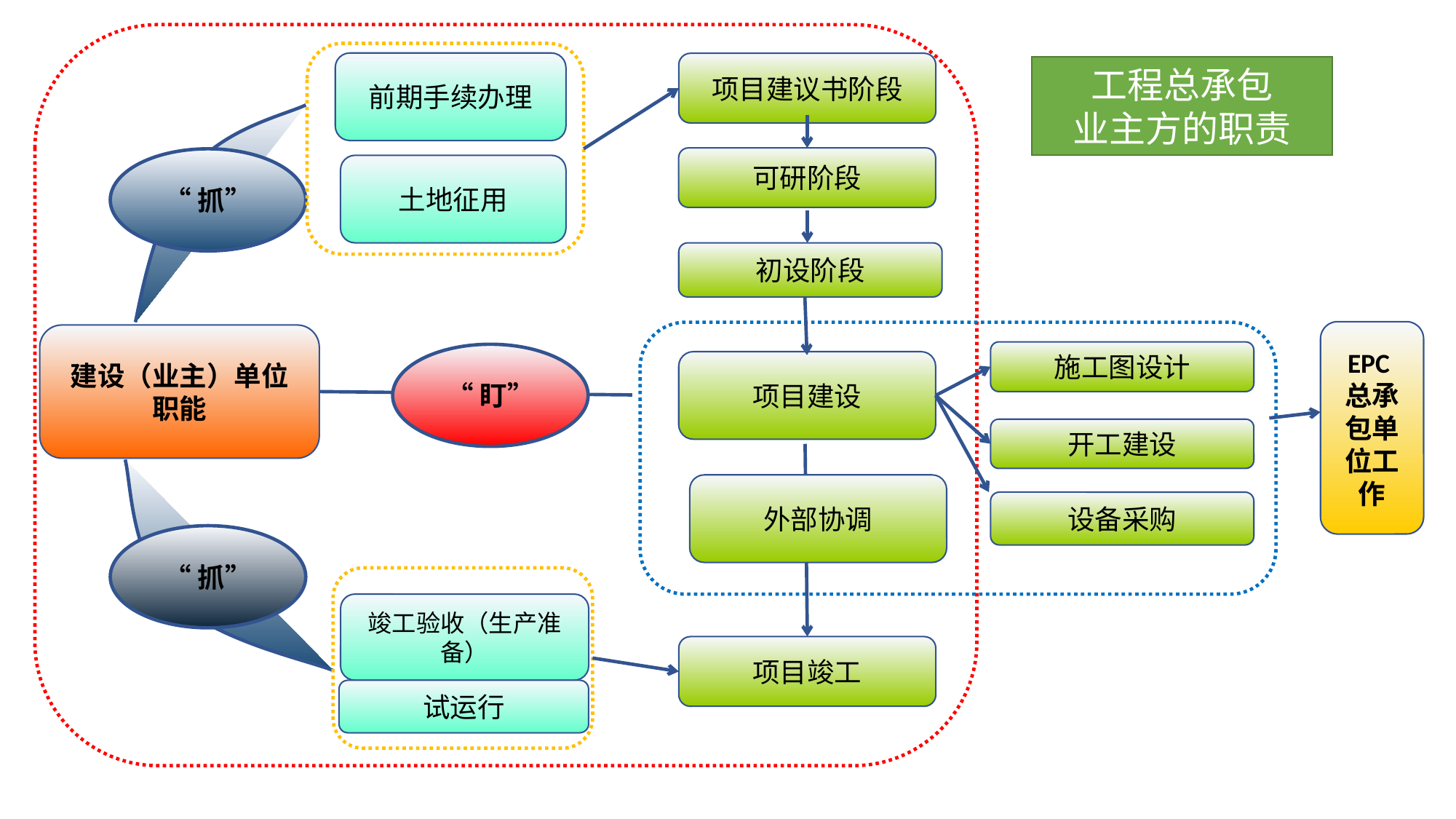

前期手续办理
项目建议书阶段
工程总承包
业主方的职责

可研阶段
“抓”
土地征用
初设阶段
EPC总承包单位工作

建设（业主）单位职能
施工图设计
“盯”
项目建设
开工建设

外部协调
设备采购
“抓”

竣工验收（生产准备）
项目竣工
试运行